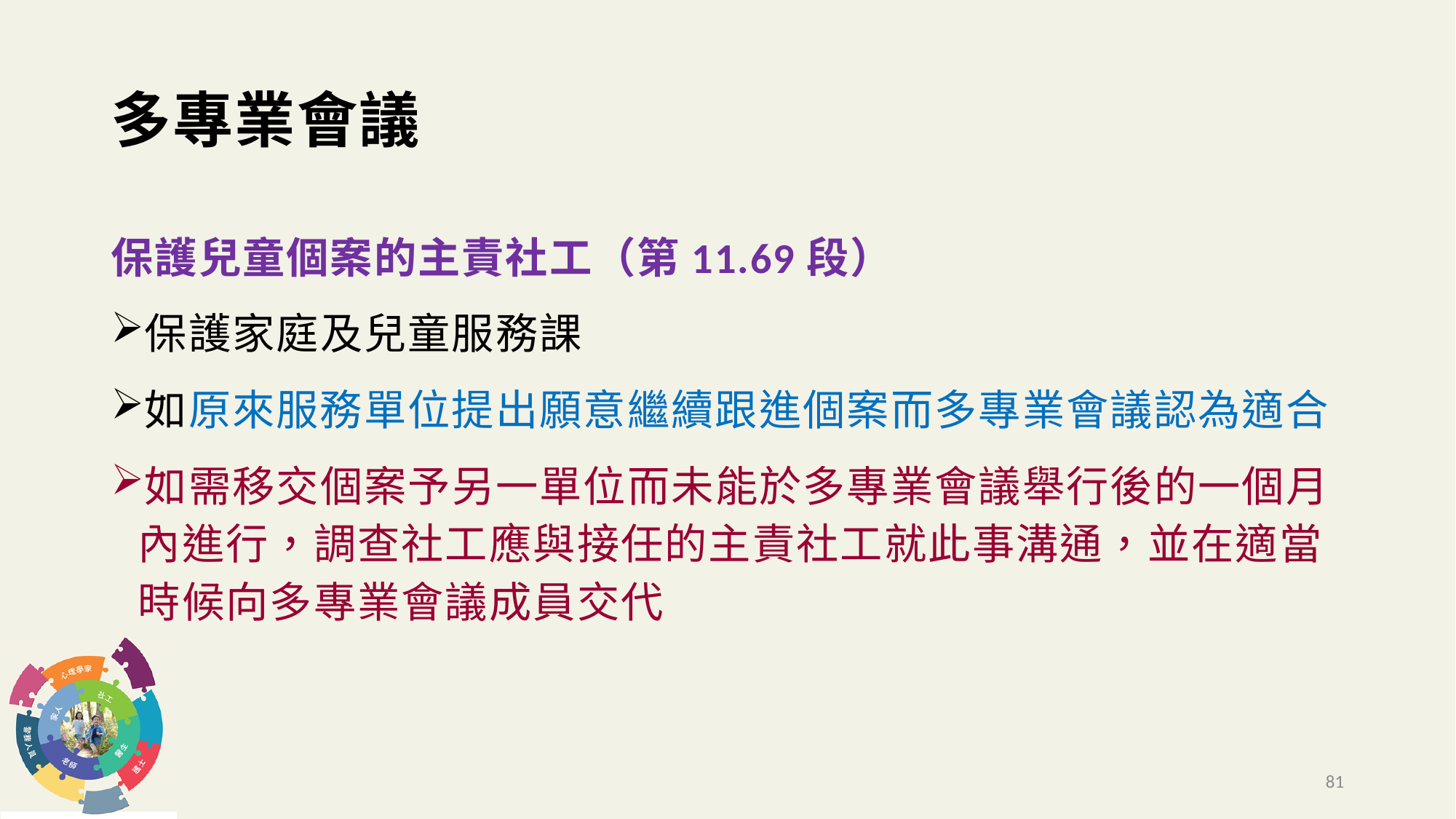

# 多專業會議
保護兒童個案的主責社工（第11.69段）
保護家庭及兒童服務課
如原來服務單位提出願意繼續跟進個案而多專業會議認為適合
如需移交個案予另一單位而未能於多專業會議舉行後的一個月內進行，調查社工應與接任的主責社工就此事溝通，並在適當時候向多專業會議成員交代

81